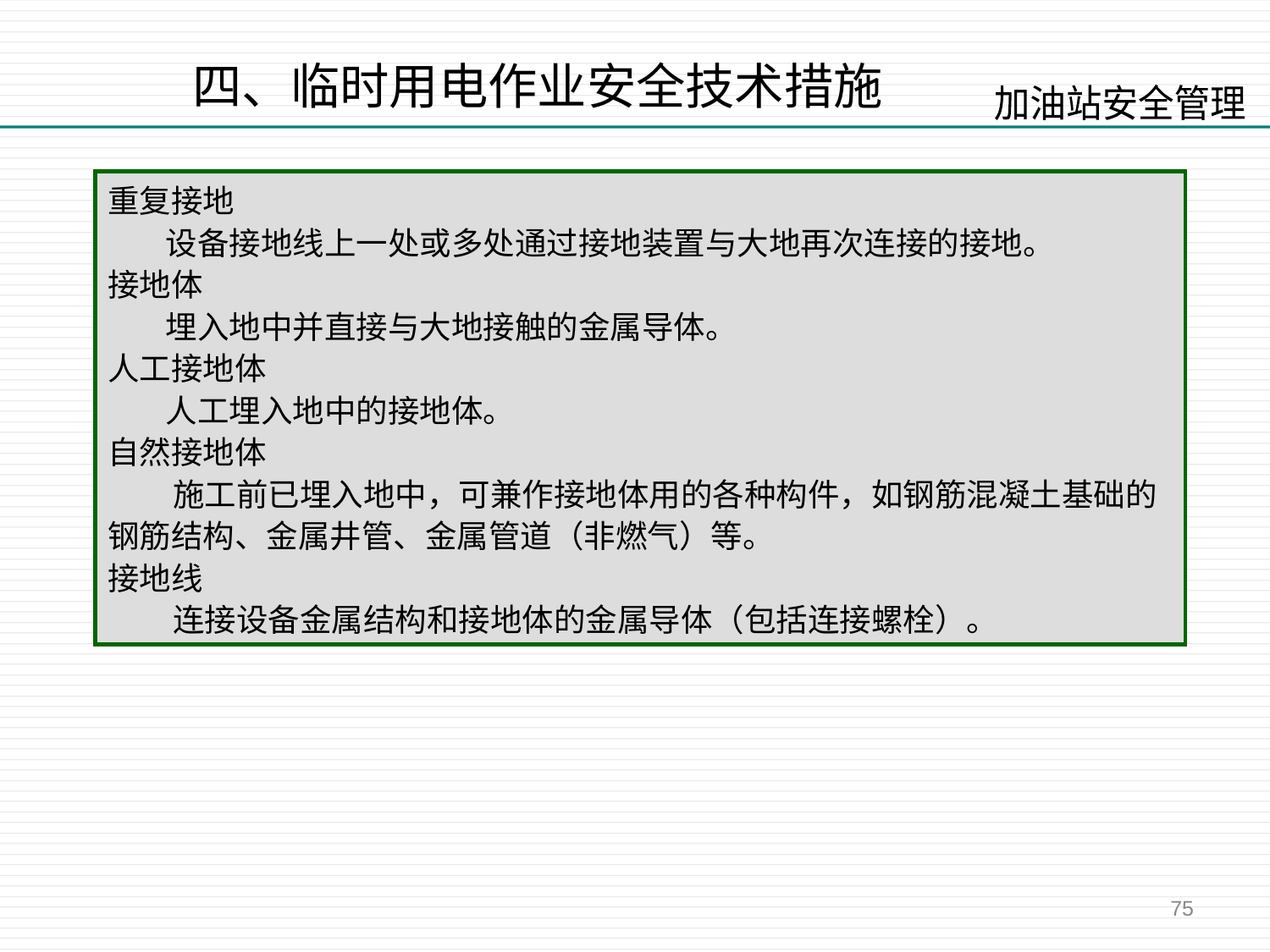

四、临时用电作业安全技术措施
重复接地
       设备接地线上一处或多处通过接地装置与大地再次连接的接地。
接地体
       埋入地中并直接与大地接触的金属导体。
人工接地体
       人工埋入地中的接地体。
自然接地体
        施工前已埋入地中，可兼作接地体用的各种构件，如钢筋混凝土基础的钢筋结构、金属井管、金属管道（非燃气）等。
接地线
        连接设备金属结构和接地体的金属导体（包括连接螺栓）。
75